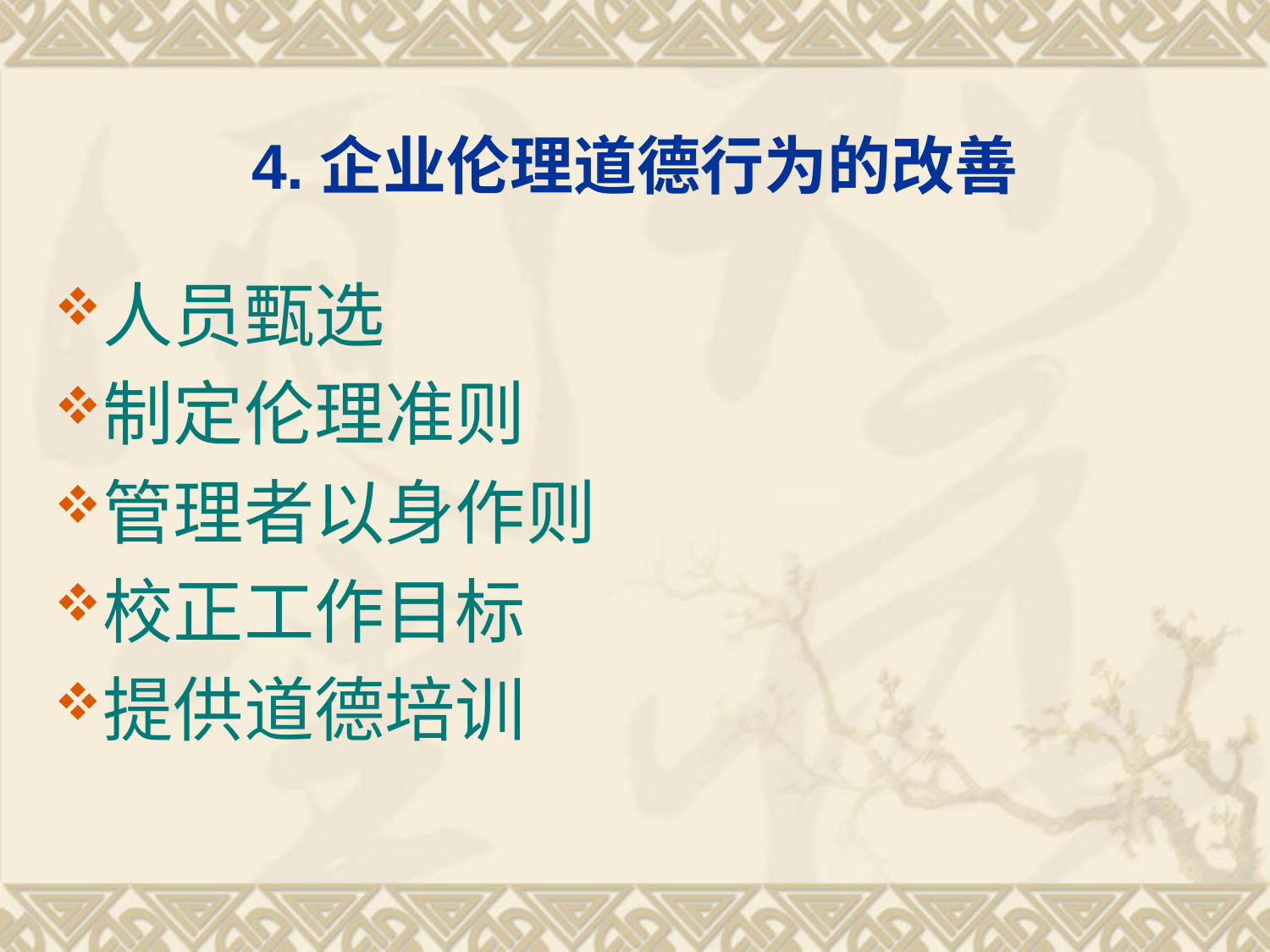

4.企业伦理道德行为的改善
人员甄选
制定伦理准则
管理者以身作则
校正工作目标
提供道德培训